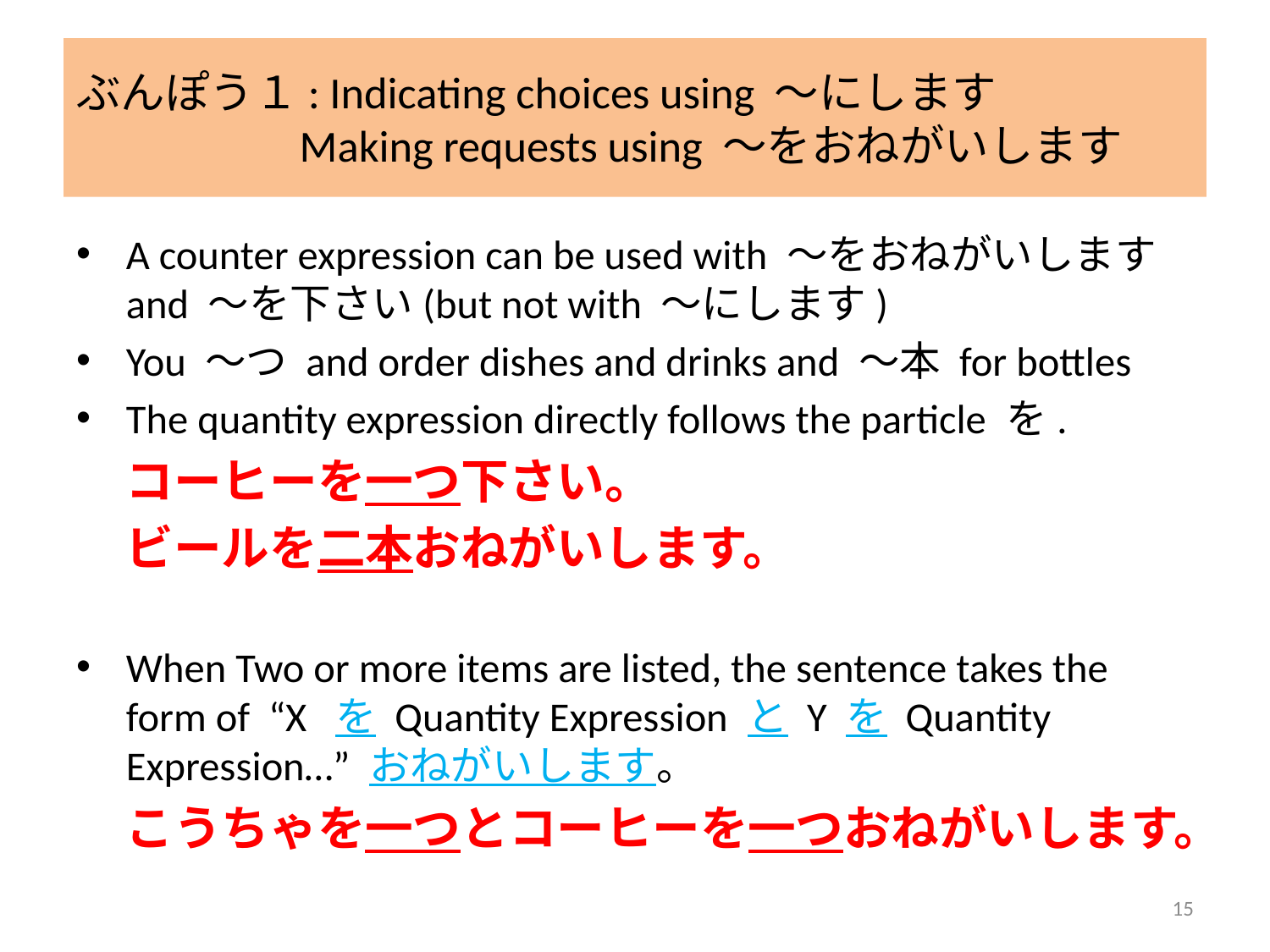

# ぶんぽう１: Indicating choices using ～にします Making requests using ～をおねがいします
A counter expression can be used with 〜をおねがいします and 〜を下さい(but not with 〜にします)
You ～つ and order dishes and drinks and ～本 for bottles
The quantity expression directly follows the particle を.
	コーヒーを一つ下さい。
	ビールを二本おねがいします。

When Two or more items are listed, the sentence takes the form of  “X  を Quantity Expression と Y を Quantity Expression…” おねがいします。
	こうちゃを一つとコーヒーを一つおねがいします。

15